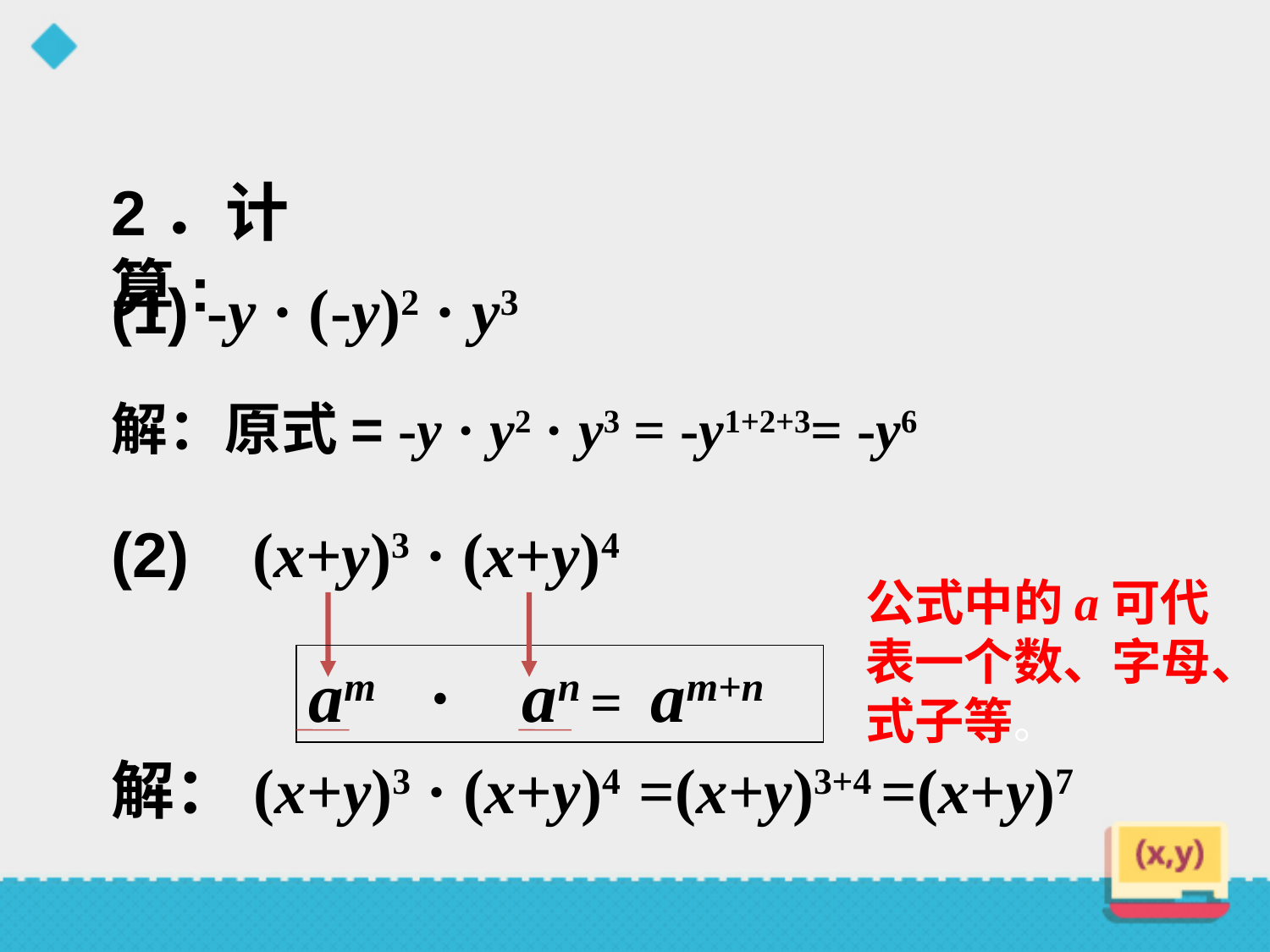

2．计算:
(1) -y · (-y)2 · y3
解：原式= -y · y2 · y3 = -y1+2+3= -y6
(2)    (x+y)3 · (x+y)4
公式中的a可代表一个数、字母、式子等。

am   ·    an =  am+n

解：(x+y)3 · (x+y)4  =(x+y)3+4 =(x+y)7